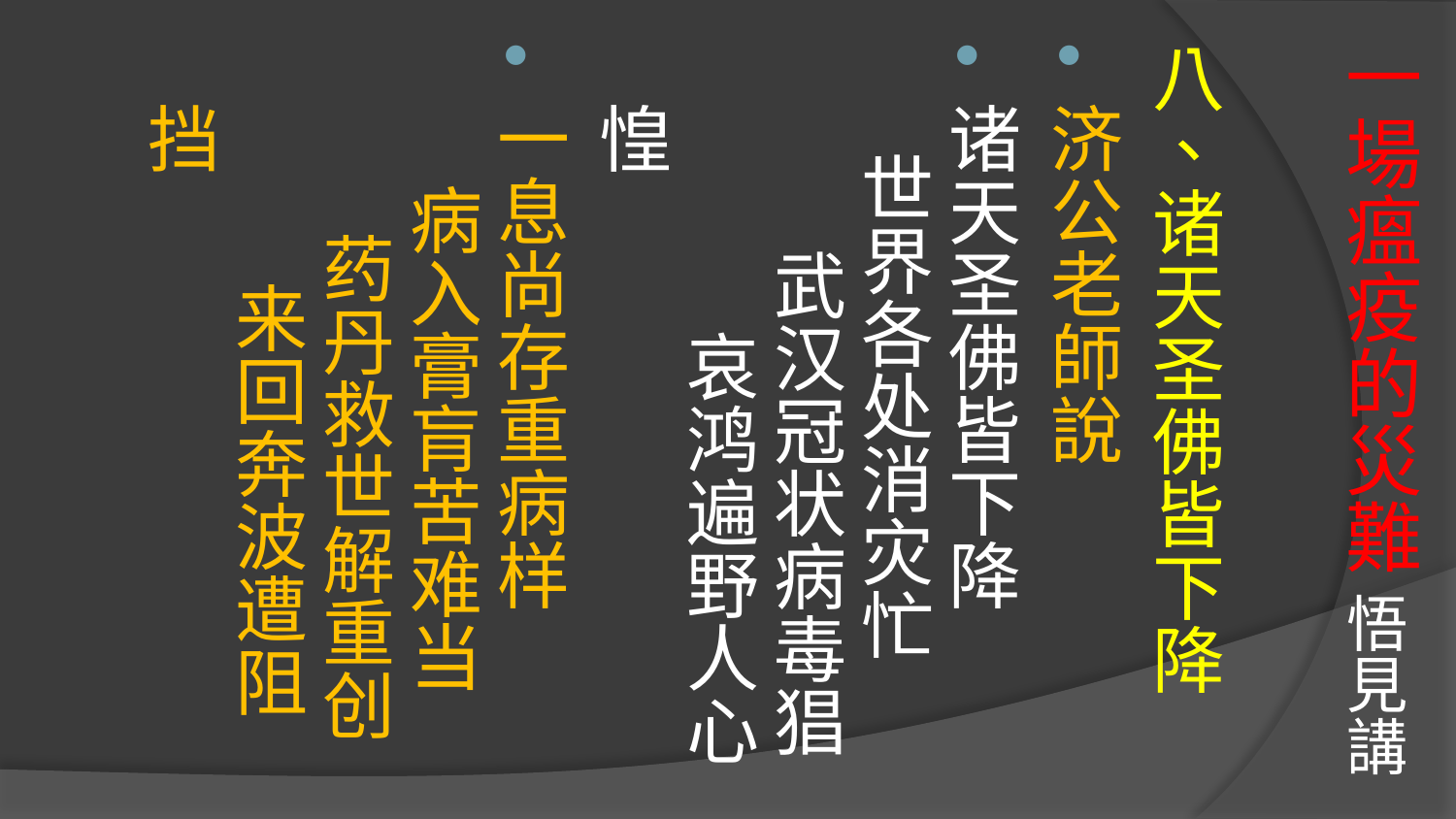

八、诸天圣佛皆下降
济公老師說
诸天圣佛皆下降              世界各处消灾忙                 武汉冠状病毒猖                哀鸿遍野人心惶
一息尚存重病样                病入膏肓苦难当              药丹救世解重创              来回奔波遭阻挡

# 一場瘟疫的災難 悟見講